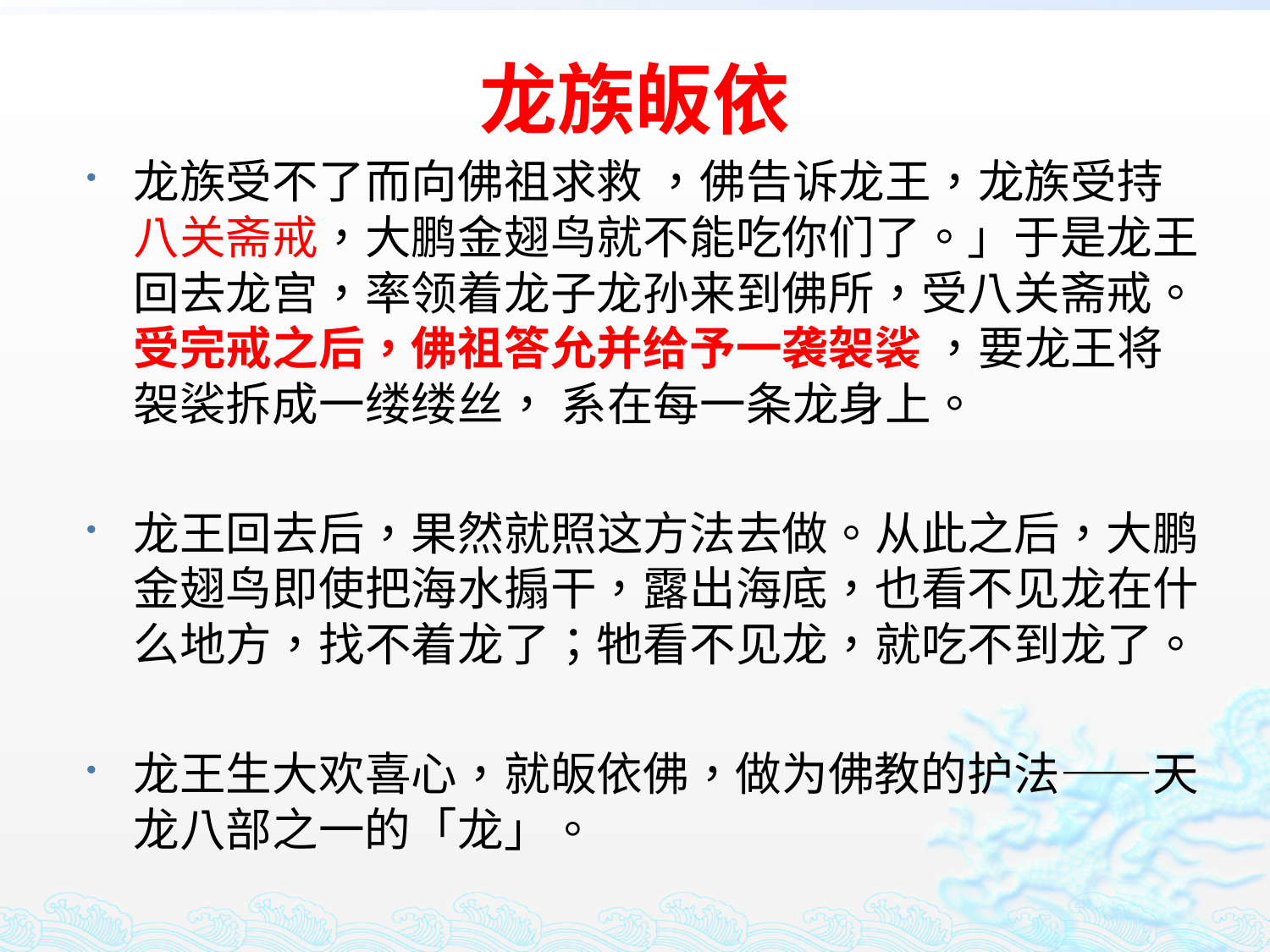

# 龙族皈依
龙族受不了而向佛祖求救 ，佛告诉龙王，龙族受持八关斋戒，大鹏金翅鸟就不能吃你们了。」于是龙王回去龙宫，率领着龙子龙孙来到佛所，受八关斋戒。受完戒之后，佛祖答允并给予一袭袈裟 ，要龙王将袈裟拆成一缕缕丝， 系在每一条龙身上。

龙王回去后，果然就照这方法去做。从此之后，大鹏金翅鸟即使把海水搧干，露出海底，也看不见龙在什么地方，找不着龙了；牠看不见龙，就吃不到龙了。

龙王生大欢喜心，就皈依佛，做为佛教的护法——天龙八部之一的「龙」。